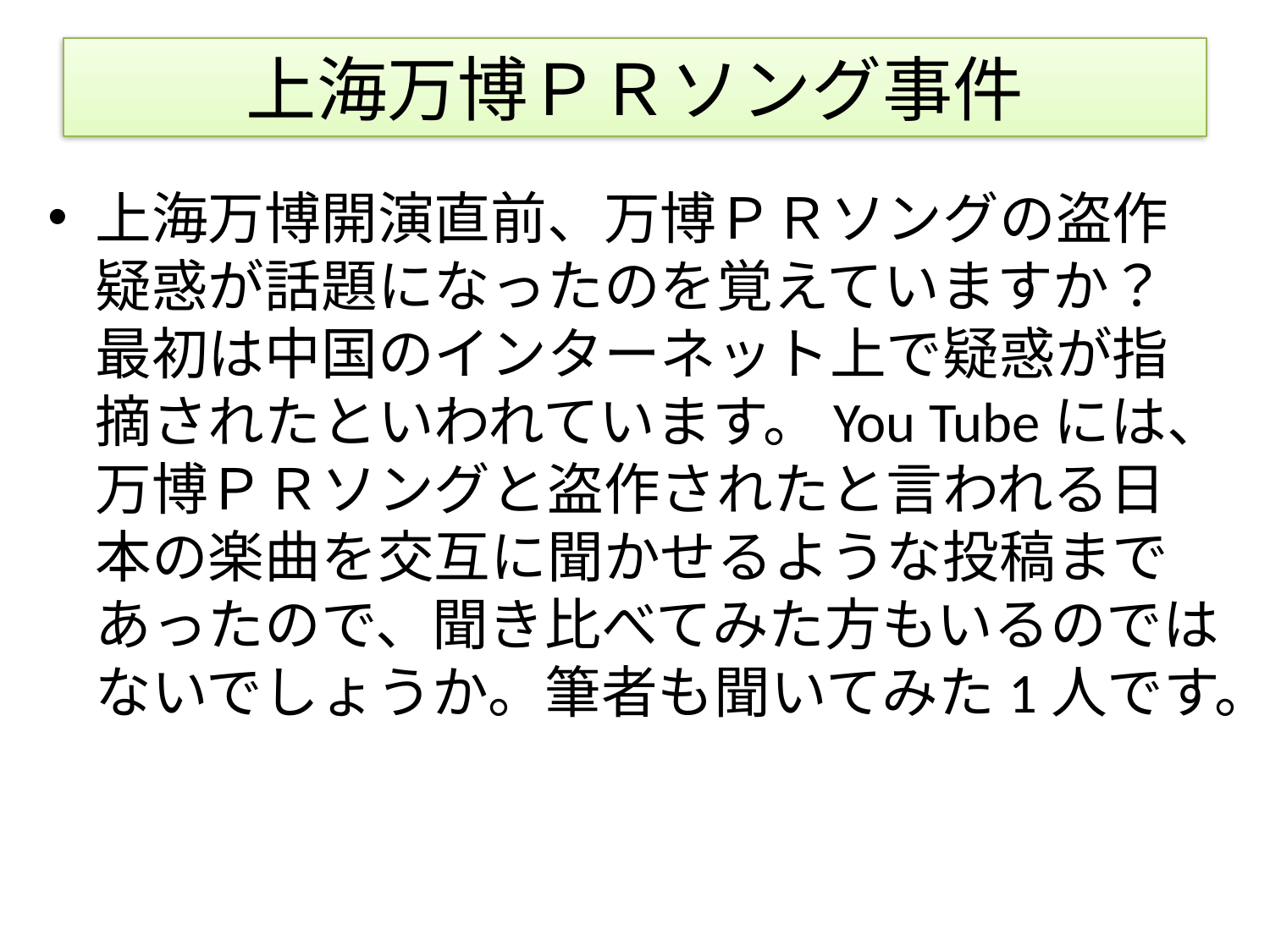

# 上海万博ＰＲソング事件
上海万博開演直前、万博ＰＲソングの盗作疑惑が話題になったのを覚えていますか？最初は中国のインターネット上で疑惑が指摘されたといわれています。You Tubeには、万博ＰＲソングと盗作されたと言われる日本の楽曲を交互に聞かせるような投稿まであったので、聞き比べてみた方もいるのではないでしょうか。筆者も聞いてみた1人です。